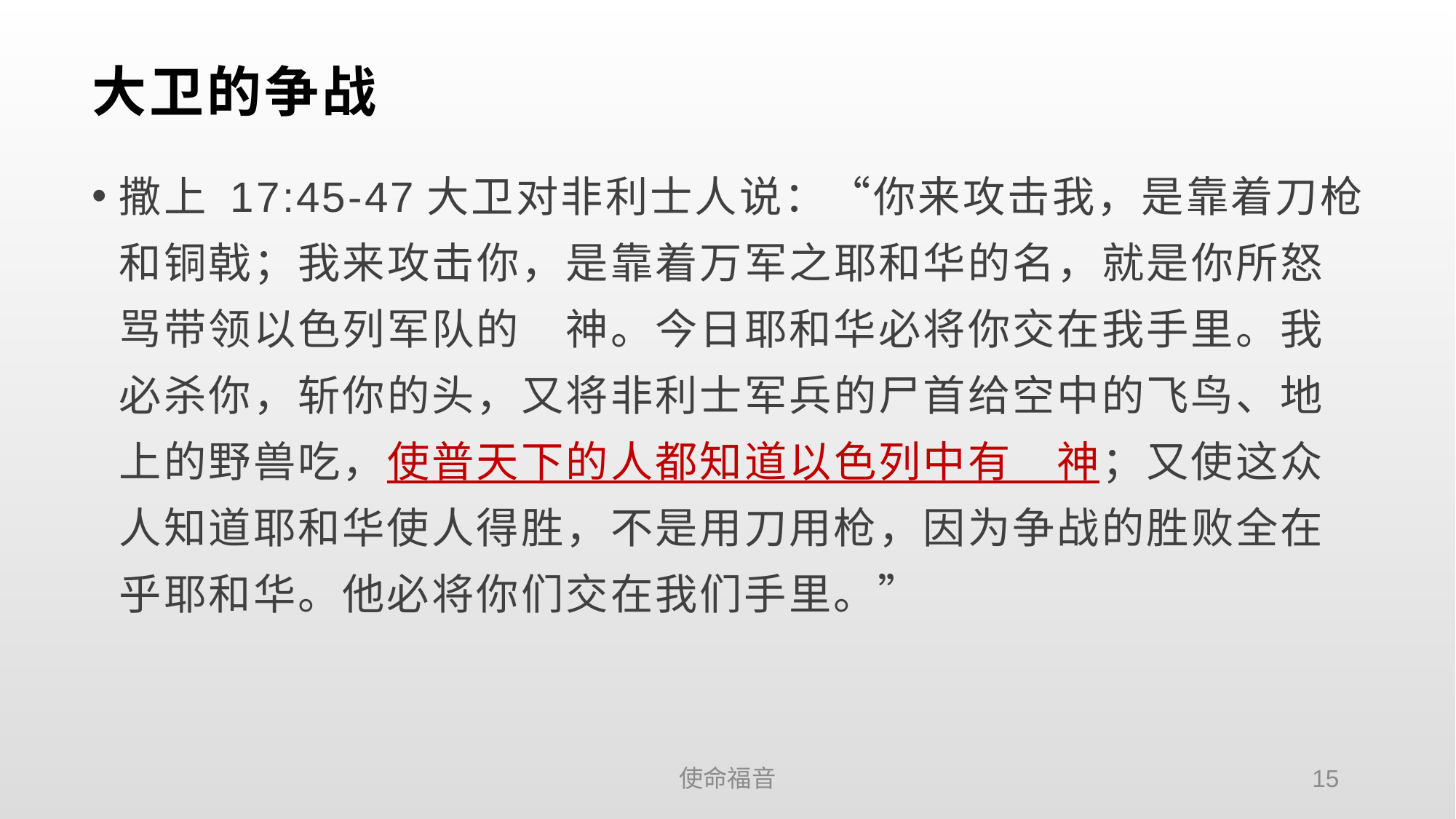

# 大卫的争战
撒上 17:45-47大卫对非利士人说：“你来攻击我，是靠着刀枪和铜戟；我来攻击你，是靠着万军之耶和华的名，就是你所怒骂带领以色列军队的　神。今日耶和华必将你交在我手里。我必杀你，斩你的头，又将非利士军兵的尸首给空中的飞鸟、地上的野兽吃，使普天下的人都知道以色列中有　神；又使这众人知道耶和华使人得胜，不是用刀用枪，因为争战的胜败全在乎耶和华。他必将你们交在我们手里。”
使命福音
15